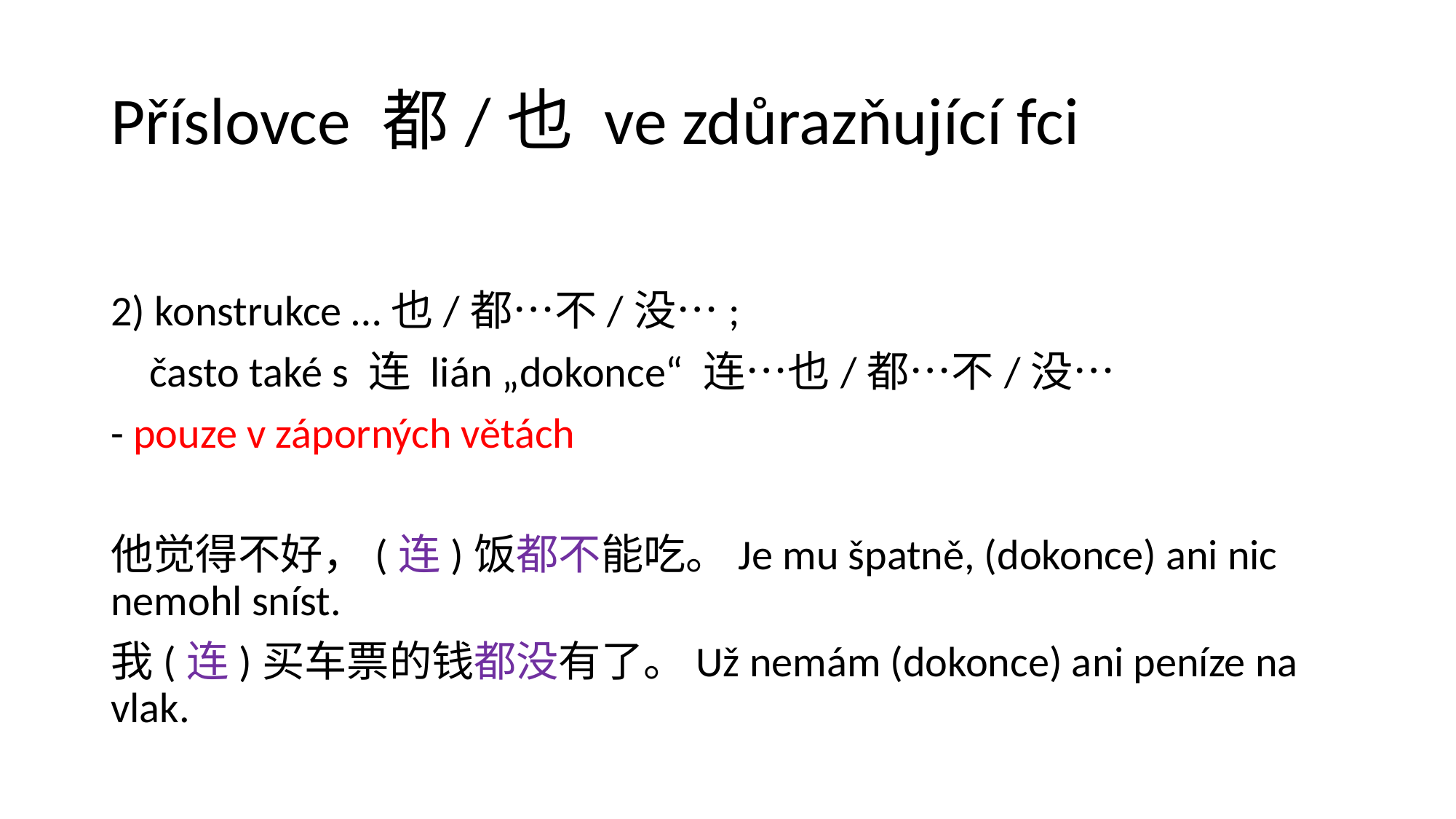

# Příslovce 都/也 ve zdůrazňující fci

2) konstrukce …也/都…不/没…;
    často také s 连 lián „dokonce“ 连…也/都…不/没…
- pouze v záporných větách

他觉得不好，(连)饭都不能吃。Je mu špatně, (dokonce) ani nic nemohl sníst.
我(连)买车票的钱都没有了。Už nemám (dokonce) ani peníze na vlak.